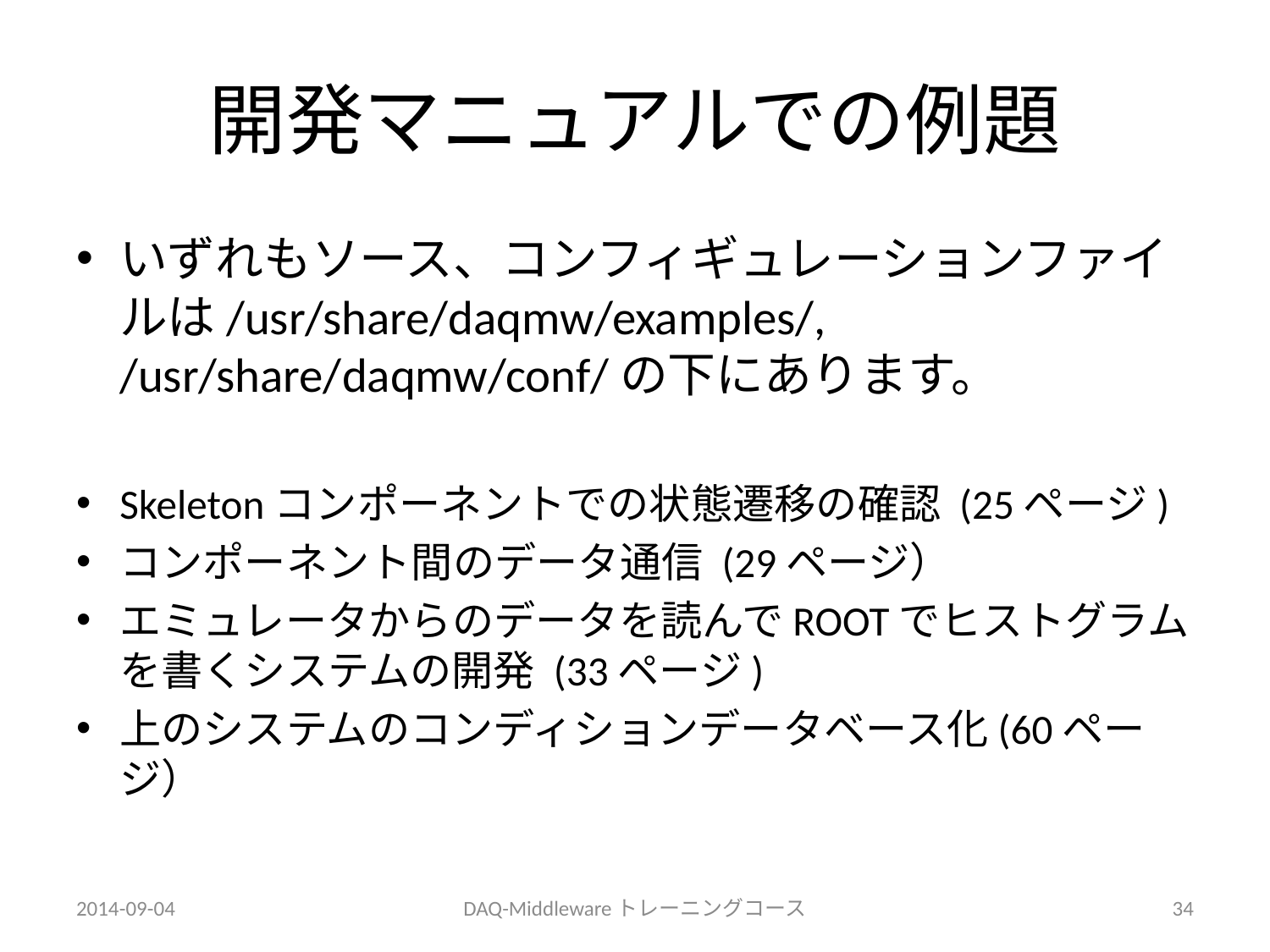

# 開発マニュアルでの例題
いずれもソース、コンフィギュレーションファイルは/usr/share/daqmw/examples/, /usr/share/daqmw/conf/の下にあります。

Skeletonコンポーネントでの状態遷移の確認 (25ページ)
コンポーネント間のデータ通信 (29ページ）
エミュレータからのデータを読んでROOTでヒストグラムを書くシステムの開発 (33ページ)
上のシステムのコンディションデータベース化(60ページ）

2014-09-04
DAQ-Middlewareトレーニングコース
34